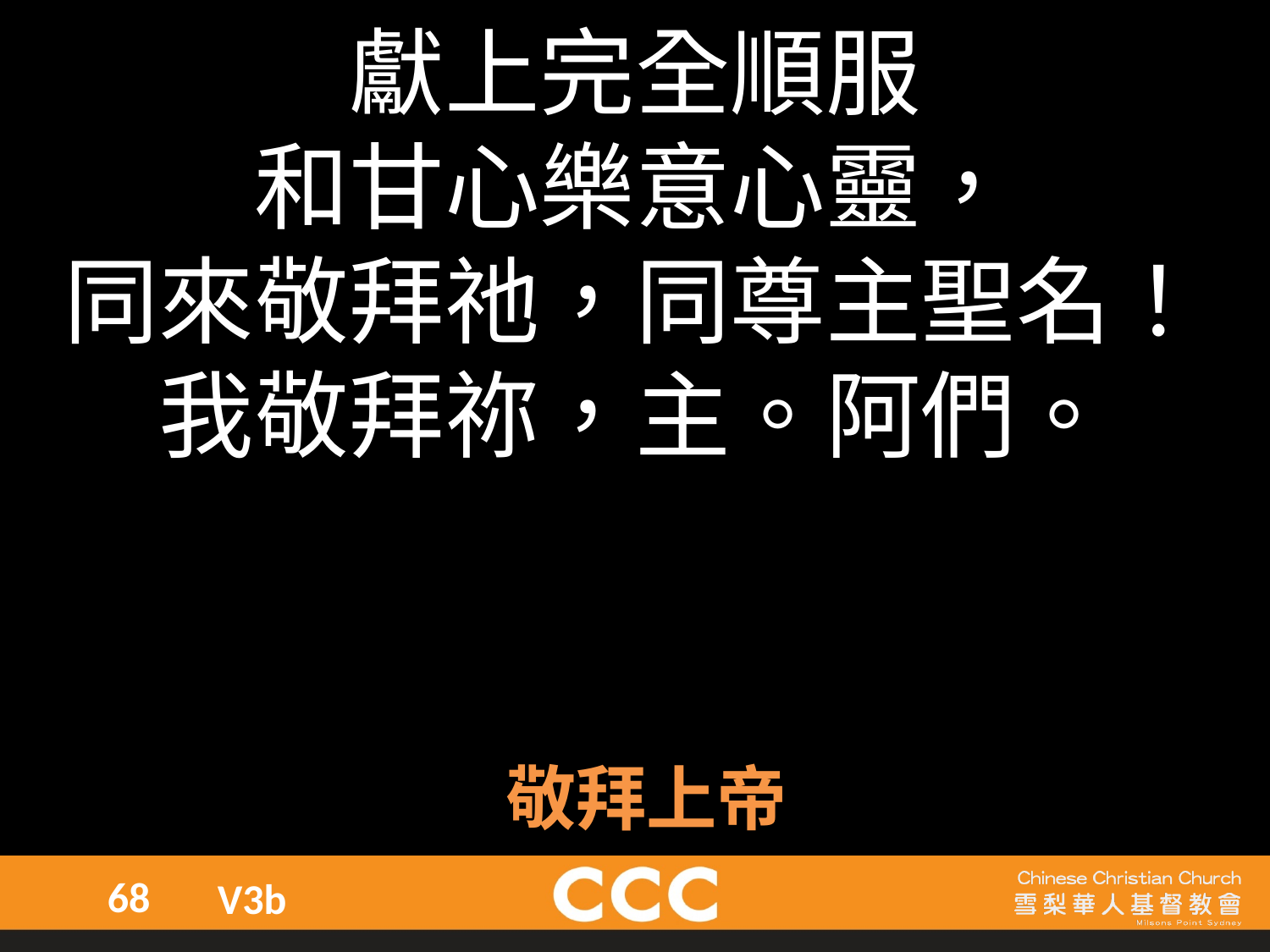

獻上完全順服
和甘心樂意心靈，
同來敬拜祂，同尊主聖名！
我敬拜祢，主。阿們。

主

 敬拜上帝
68
V3b